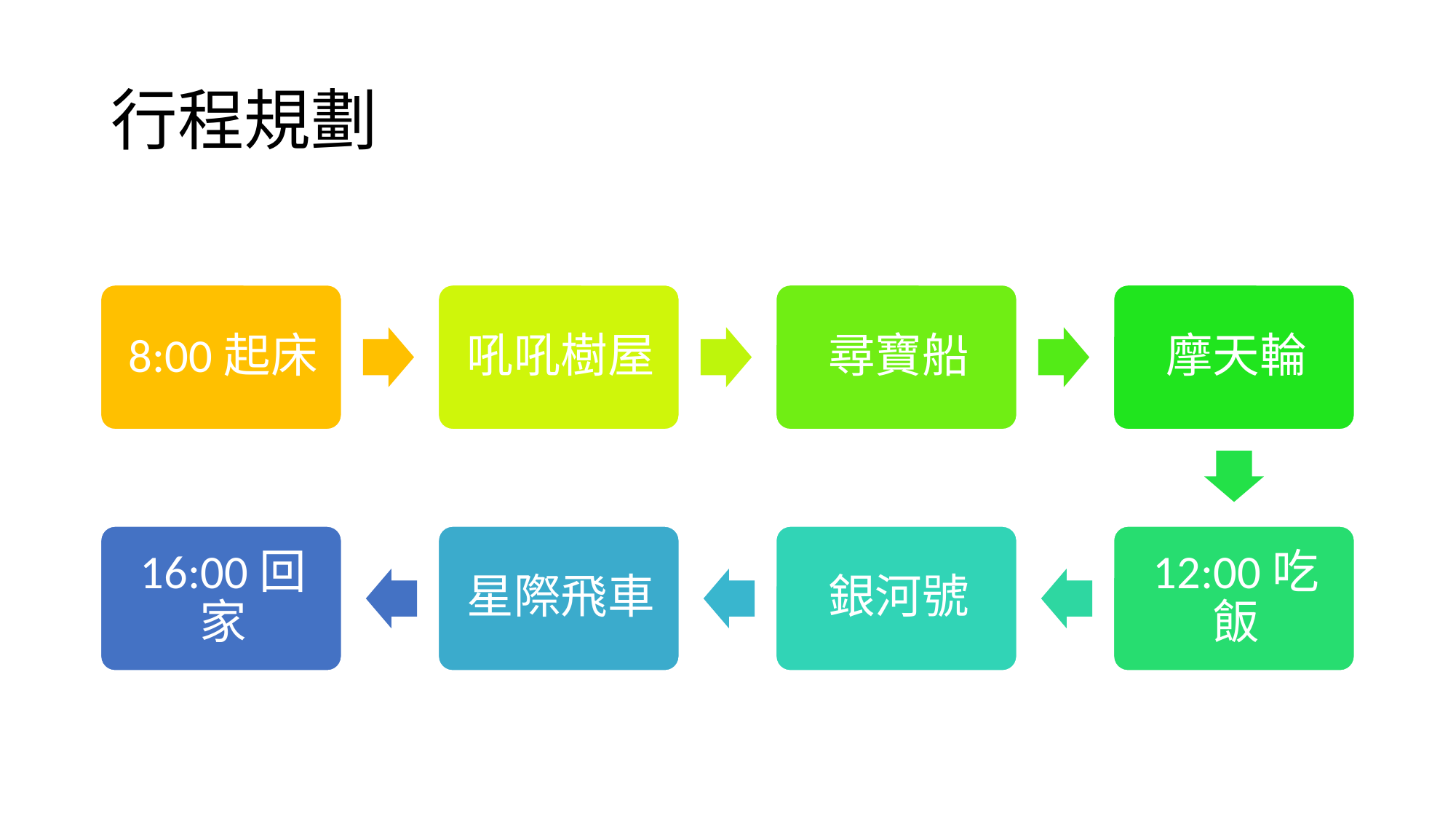

# 行程規劃
8:00起床

吼吼樹屋

尋寶船

摩天輪

12:00吃飯

銀河號

星際飛車

16:00回家